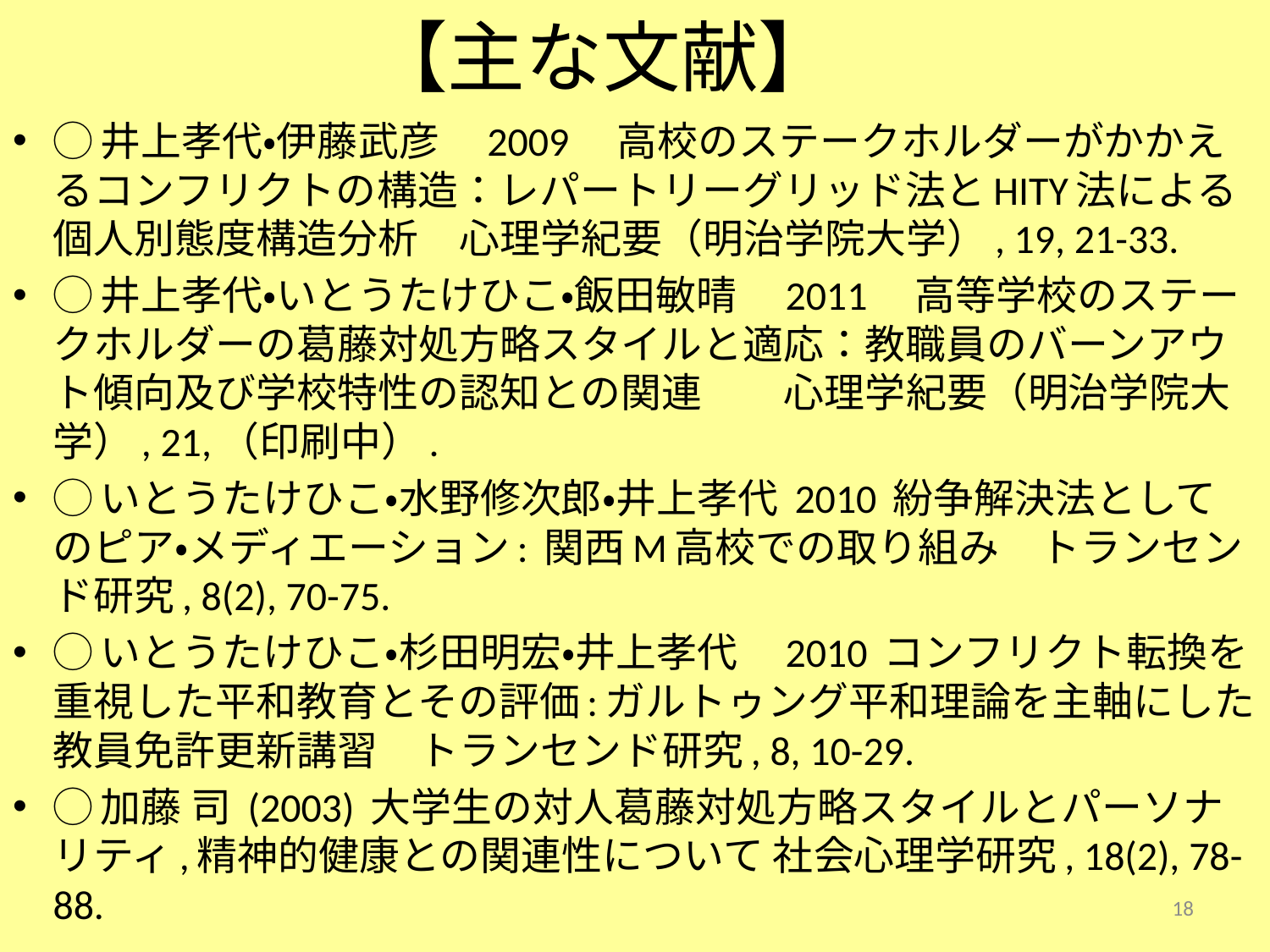

# 【主な文献】
◯井上孝代・伊藤武彦　2009　高校のステークホルダーがかかえるコンフリクトの構造：レパートリーグリッド法とHITY法による個人別態度構造分析　心理学紀要（明治学院大学）, 19, 21-33.
◯井上孝代・いとうたけひこ・飯田敏晴　2011　高等学校のステークホルダーの葛藤対処方略スタイルと適応：教職員のバーンアウト傾向及び学校特性の認知との関連　　心理学紀要（明治学院大学）, 21,（印刷中）.
◯いとうたけひこ・水野修次郎・井上孝代 2010 紛争解決法としてのピア・メディエーション: 関西M高校での取り組み　トランセンド研究, 8(2), 70-75.
◯いとうたけひこ・杉田明宏・井上孝代　2010 コンフリクト転換を重視した平和教育とその評価:ガルトゥング平和理論を主軸にした教員免許更新講習　トランセンド研究, 8, 10-29.
◯加藤 司 (2003) 大学生の対人葛藤対処方略スタイルとパーソナリティ,精神的健康との関連性について 社会心理学研究, 18(2), 78-88.
18